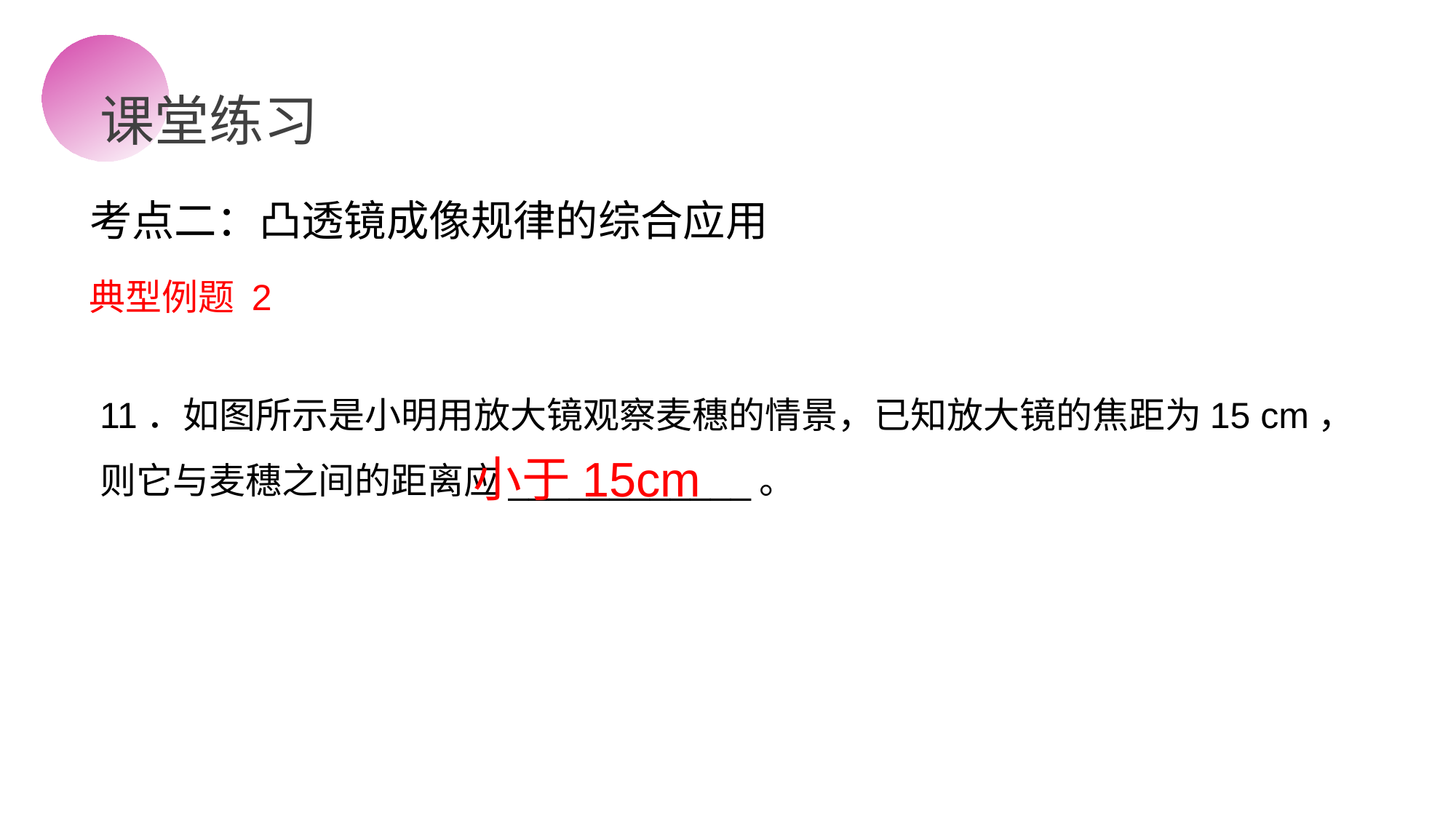

课堂练习
考点二：凸透镜成像规律的综合应用
典型例题 2
11．如图所示是小明用放大镜观察麦穗的情景，已知放大镜的焦距为15 cm，则它与麦穗之间的距离应____________。
小于15cm